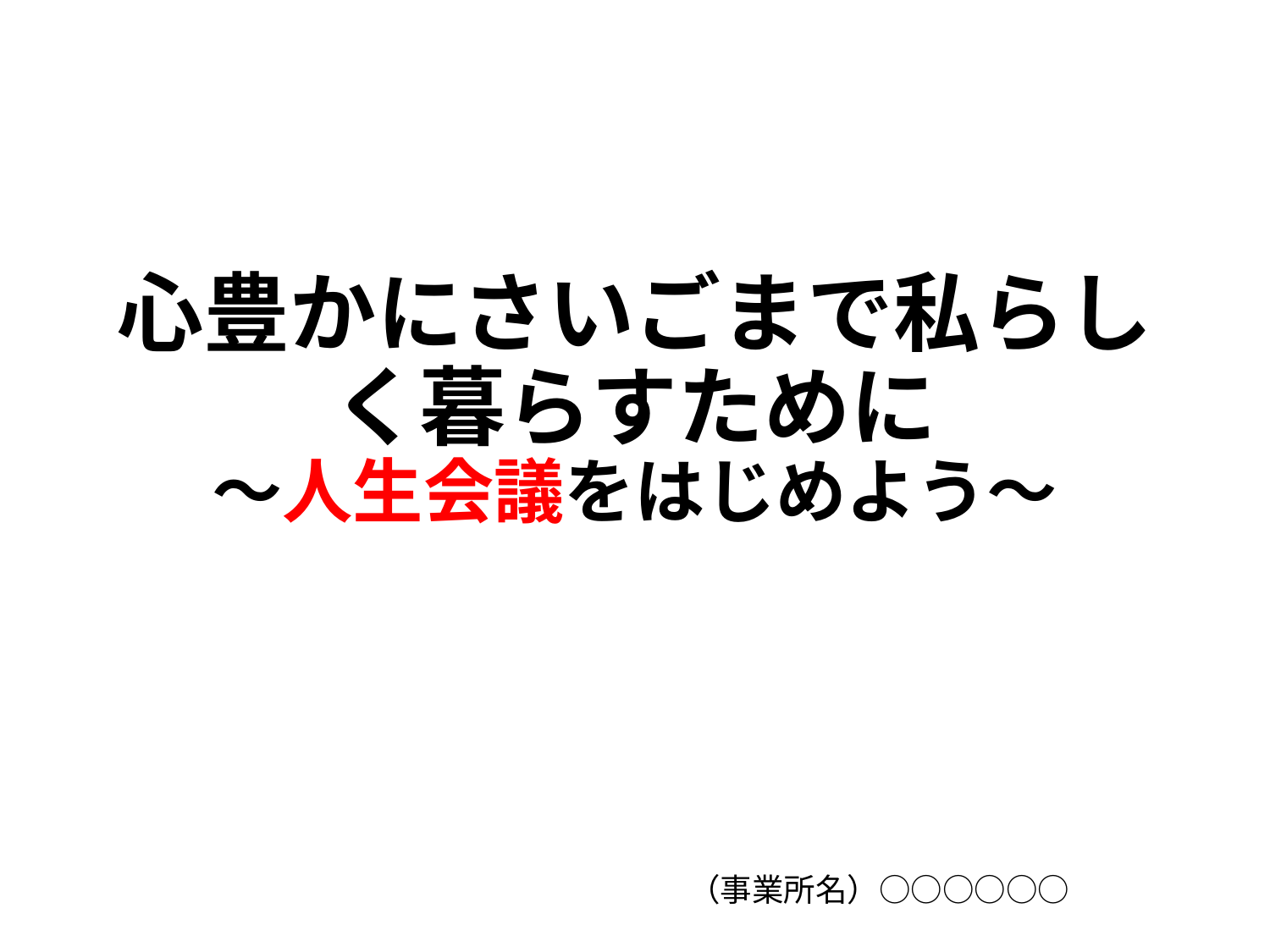

# 心豊かにさいごまで私らしく暮らすために ～人生会議をはじめよう～
（事業所名）○○○○○○